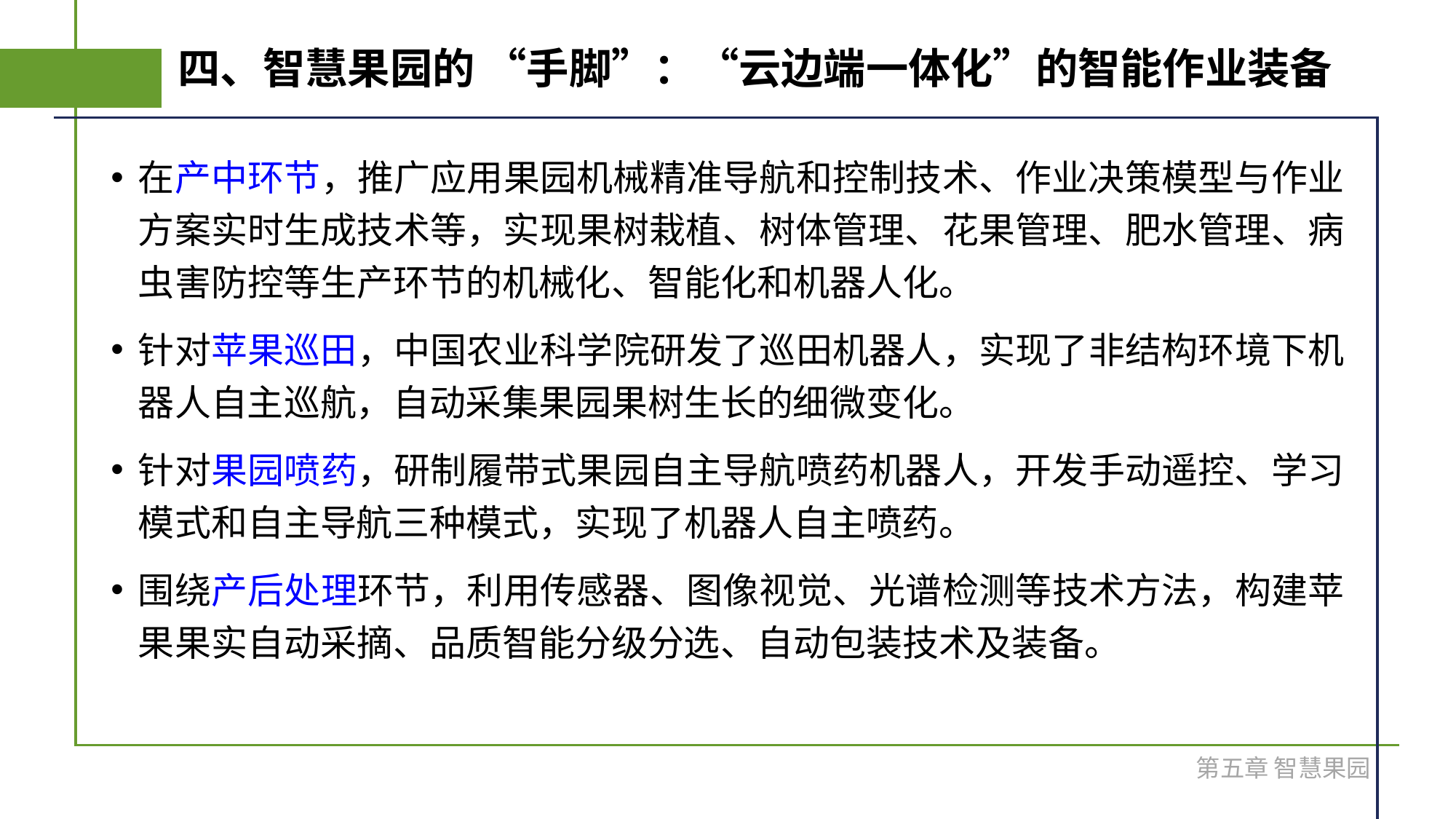

# 四、智慧果园的 “手脚”：“云边端一体化”的智能作业装备
在产中环节，推广应用果园机械精准导航和控制技术、作业决策模型与作业方案实时生成技术等，实现果树栽植、树体管理、花果管理、肥水管理、病虫害防控等生产环节的机械化、智能化和机器人化。
针对苹果巡田，中国农业科学院研发了巡田机器人，实现了非结构环境下机器人自主巡航，自动采集果园果树生长的细微变化。
针对果园喷药，研制履带式果园自主导航喷药机器人，开发手动遥控、学习模式和自主导航三种模式，实现了机器人自主喷药。
围绕产后处理环节，利用传感器、图像视觉、光谱检测等技术方法，构建苹果果实自动采摘、品质智能分级分选、自动包装技术及装备。
第五章 智慧果园